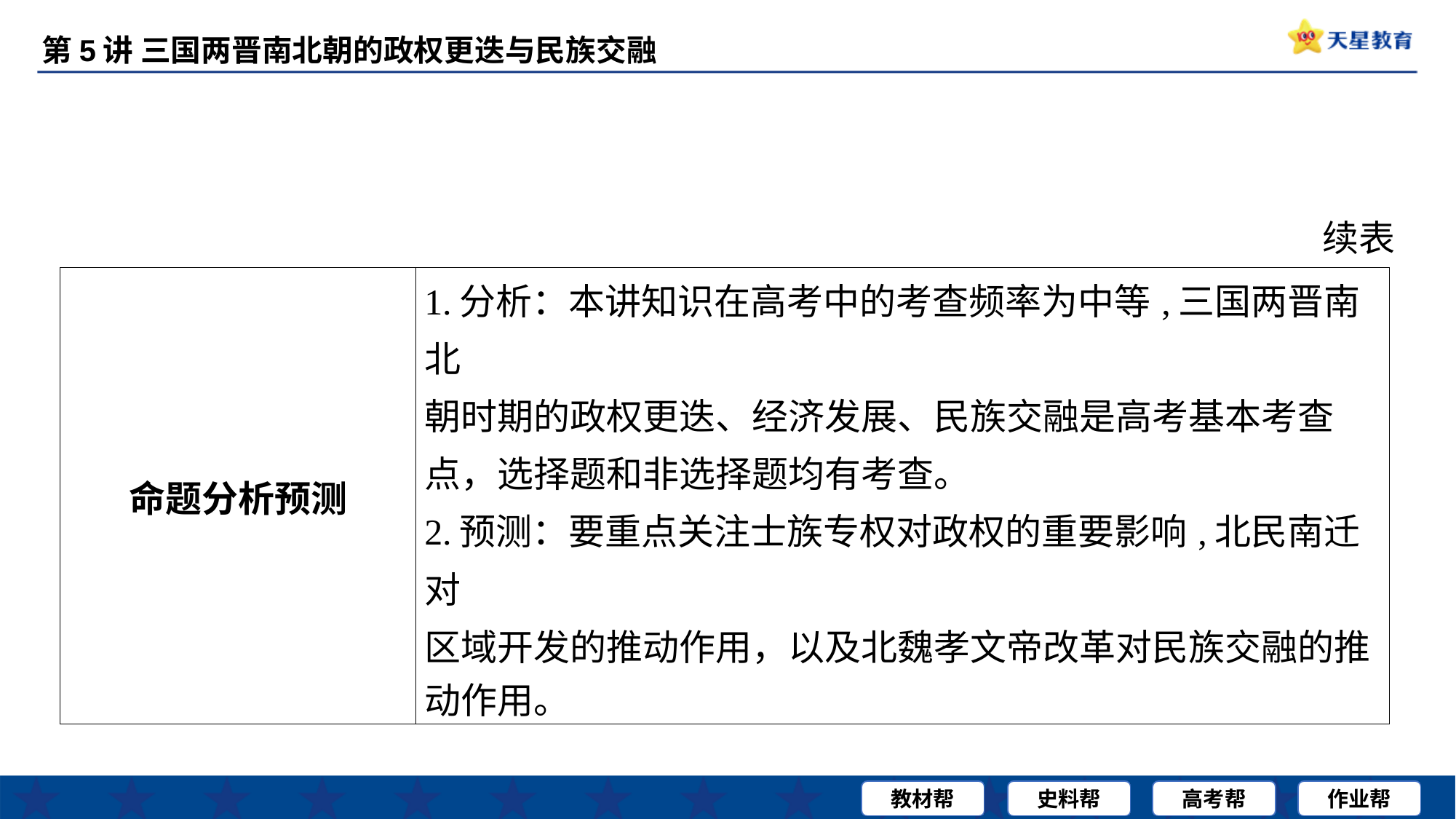

续表
| 命题分析预测 | 1.分析：本讲知识在高考中的考查频率为中等,三国两晋南北 朝时期的政权更迭、经济发展、民族交融是高考基本考查 点，选择题和非选择题均有考查。 2.预测：要重点关注士族专权对政权的重要影响,北民南迁对 区域开发的推动作用，以及北魏孝文帝改革对民族交融的推 动作用。 |
| --- | --- |